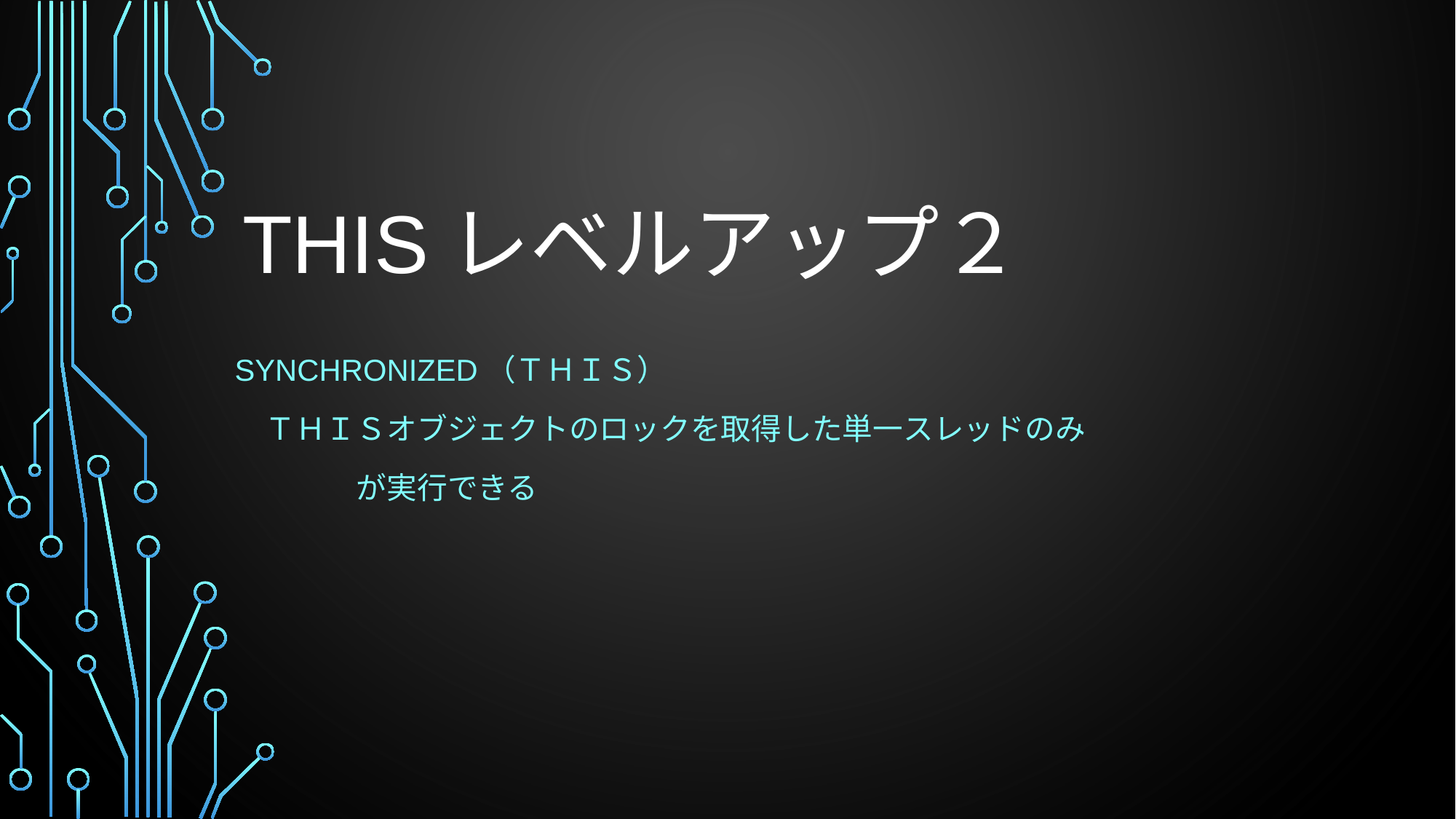

# THISレベルアップ２
Synchronized（ＴＨＩＳ）
　ＴＨＩＳオブジェクトのロックを取得した単一スレッドのみ
　　　　が実行できる
23